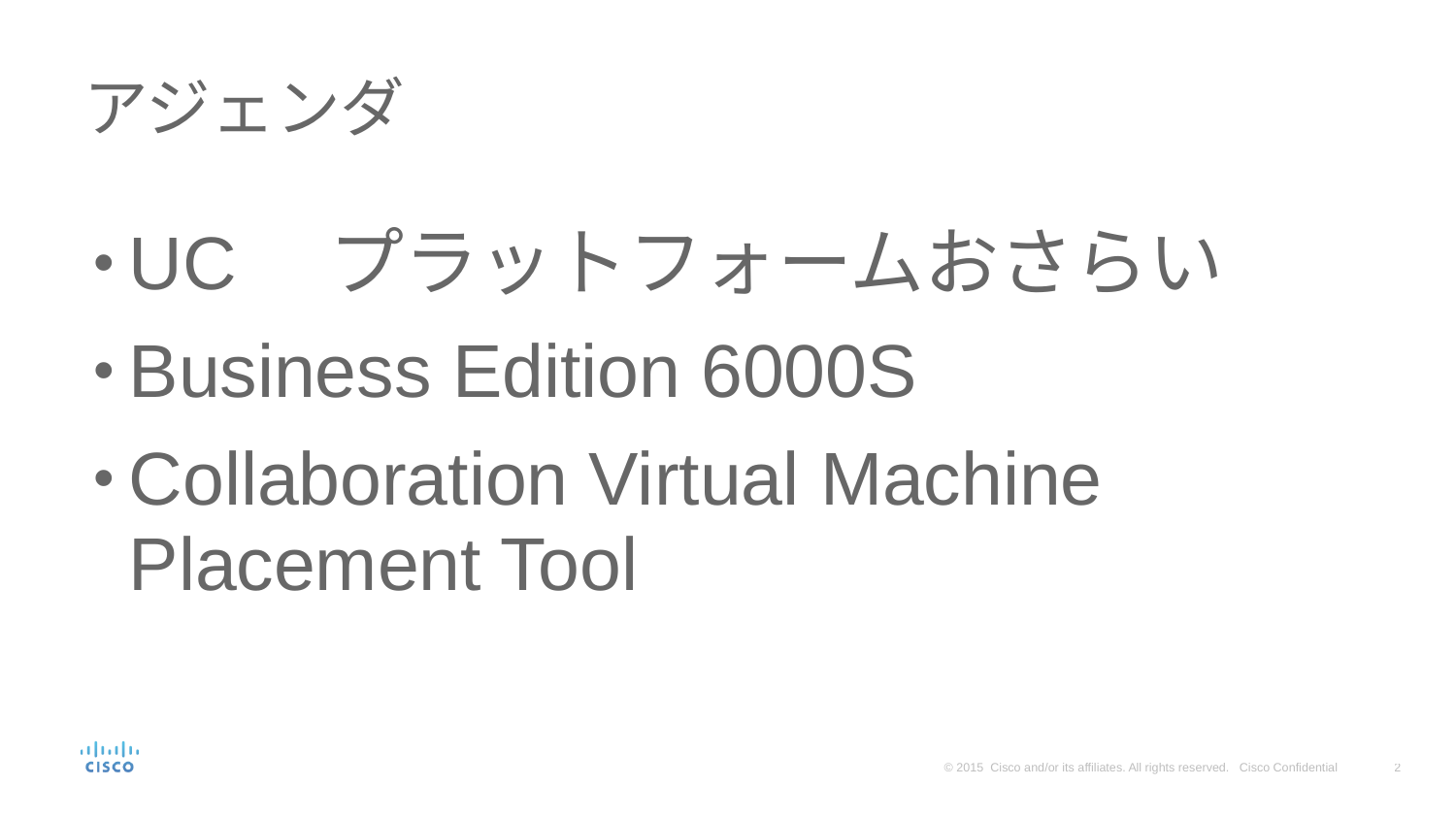

# アジェンダ
UC　プラットフォームおさらい
Business Edition 6000S
Collaboration Virtual Machine Placement Tool